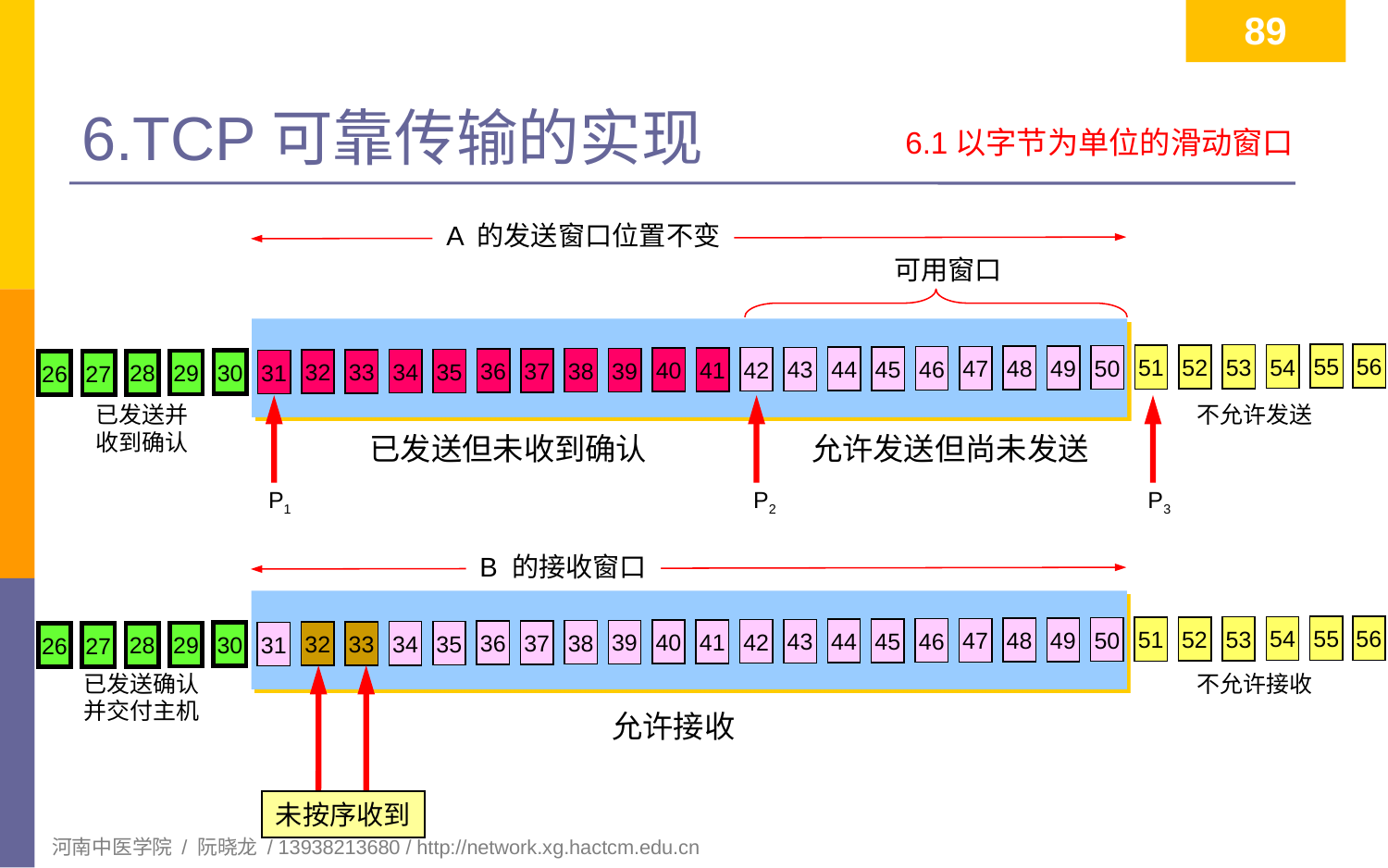

89
# 6.TCP可靠传输的实现

6.1以字节为单位的滑动窗口
A 的发送窗口位置不变

可用窗口

55
56
54
53
52
51
50
49
48
47
46
45
44
43
42
41
40
39
38
37
36
35
34
33
32
31
30
29
28
27
26
已发送并
收到确认
不允许发送

已发送但未收到确认
允许发送但尚未发送
P1
P2
P3
B 的接收窗口

55
56
54
53
52
51
50
49
48
47
46
45
44
43
42
41
40
39
38
37
36
35
34
33
32
31
30
29
28
27
26
已发送确认
并交付主机
不允许接收

允许接收
未按序收到